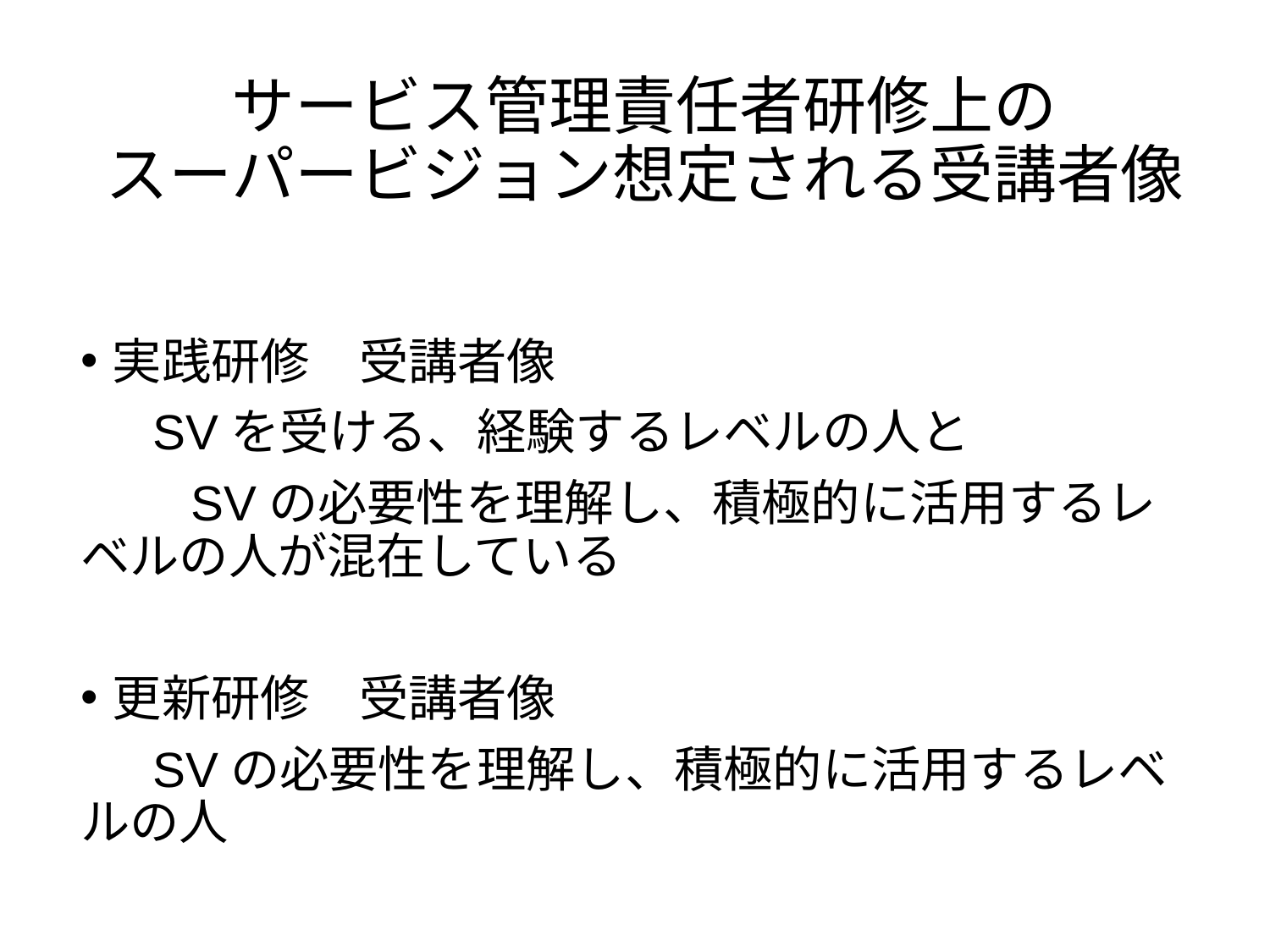

# サービス管理責任者研修上の スーパービジョン想定される受講者像

実践研修　受講者像
　 SVを受ける、経験するレベルの人と
　　SVの必要性を理解し、積極的に活用するレベルの人が混在している

更新研修　受講者像
　 SVの必要性を理解し、積極的に活用するレベルの人